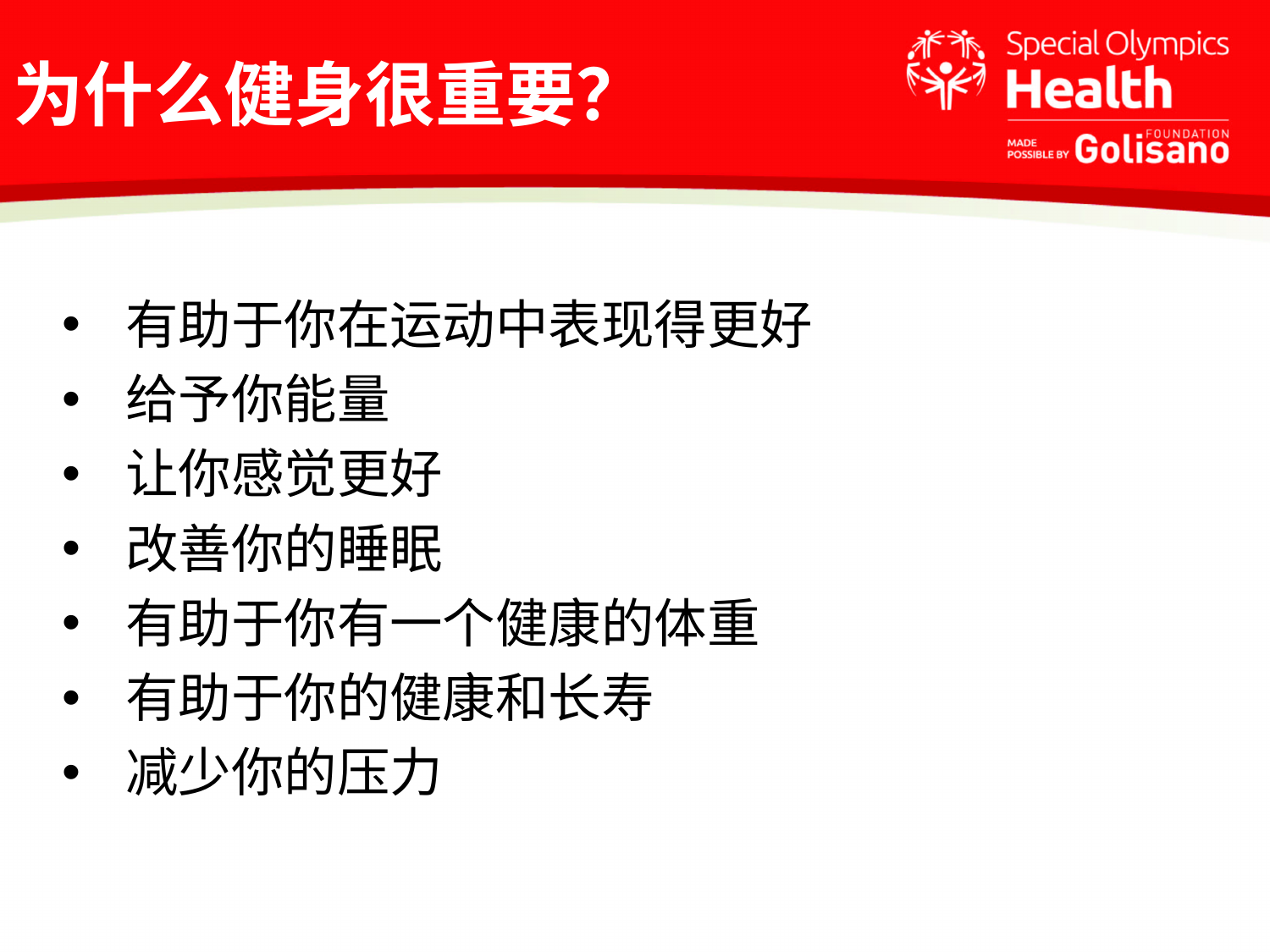

# 为什么健身很重要？
有助于你在运动中表现得更好
给予你能量
让你感觉更好
改善你的睡眠
有助于你有一个健康的体重
有助于你的健康和长寿
减少你的压力